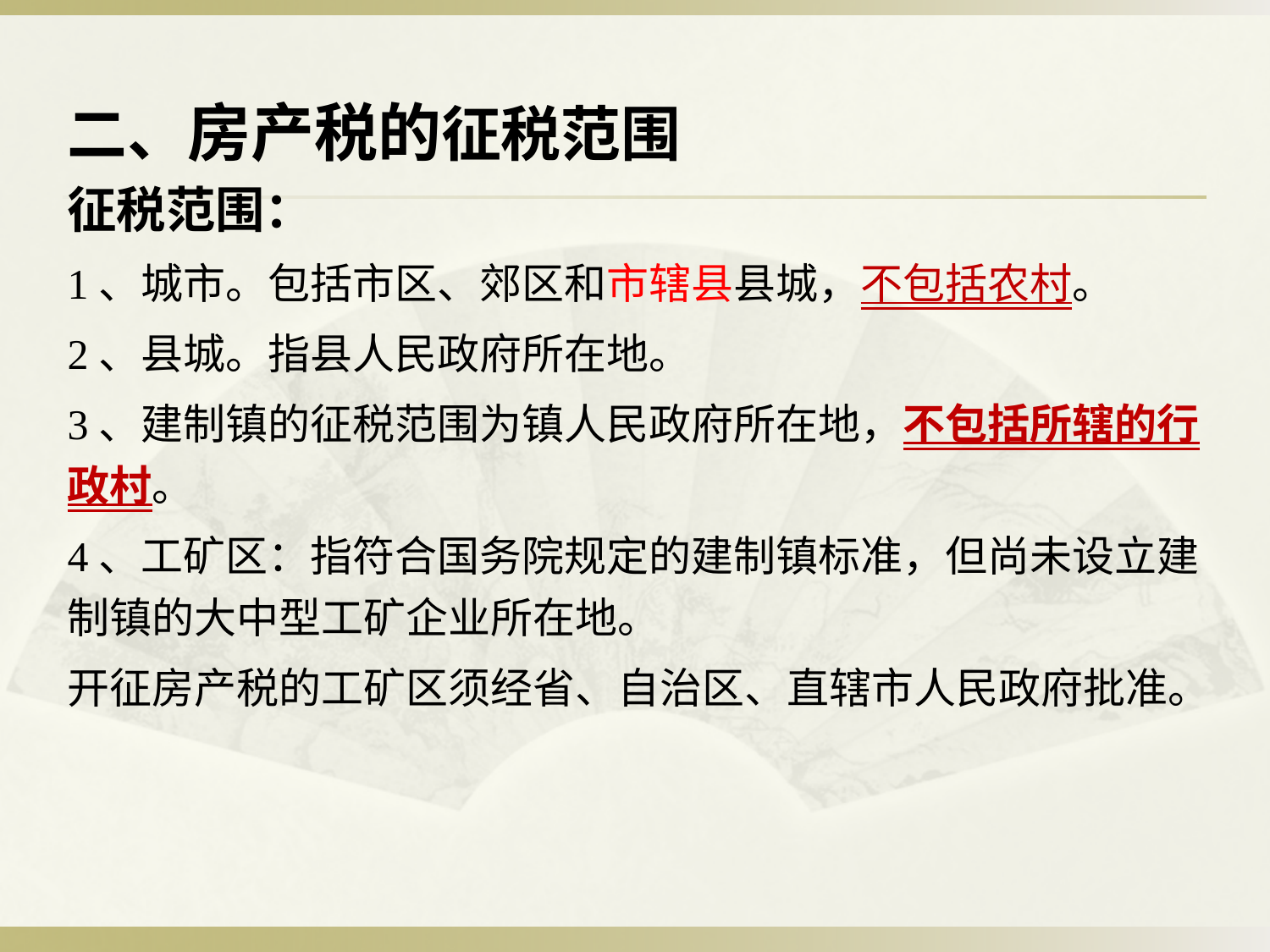

二、房产税的征税范围
征税范围：
1、城市。包括市区、郊区和市辖县县城，不包括农村。
2、县城。指县人民政府所在地。
3、建制镇的征税范围为镇人民政府所在地，不包括所辖的行政村。
4、工矿区：指符合国务院规定的建制镇标准，但尚未设立建制镇的大中型工矿企业所在地。
开征房产税的工矿区须经省、自治区、直辖市人民政府批准。